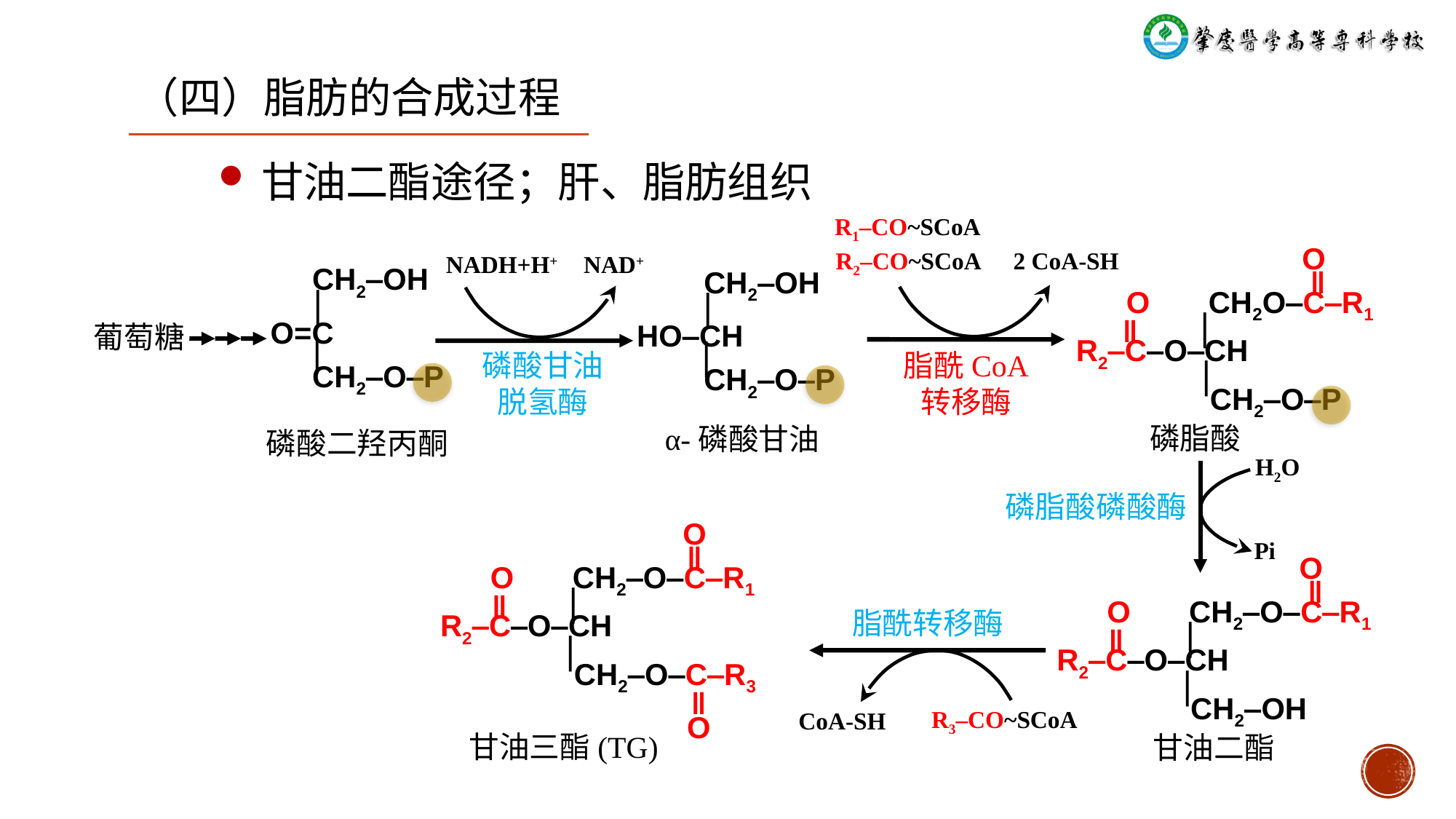

（四）脂肪的合成过程
甘油二酯途径；肝、脂肪组织
R1‒CO~SCoA

R2‒CO~SCoA
2 CoA-SH
NADH+H+
NAD+
                           O
                            ‖
      O       CH2O‒C‒R1
      ‖       ׀
R2‒C‒O‒CH
                ׀
                CH2‒O‒P
     CH2‒OH
     ׀
O=C
     ׀
     CH2‒O‒P

        CH2‒OH
        ׀
HO‒CH
        ׀
        CH2‒O‒P

葡萄糖

磷酸甘油
脱氢酶
脂酰CoA
转移酶

磷脂酸
α-磷酸甘油
磷酸二羟丙酮
H2O

磷脂酸磷酸酶
                             O
                              ‖
      O       CH2‒O‒C‒R1
       ‖        ׀
R2‒C‒O‒CH
                ׀
                CH2‒O‒C‒R3
                              ‖
                              O
Pi
                             O
                              ‖
      O       CH2‒O‒C‒R1
       ‖        ׀
R2‒C‒O‒CH
                ׀
                CH2‒OH
脂酰转移酶

R3‒CO~SCoA
CoA-SH
甘油三酯(TG)
甘油二酯